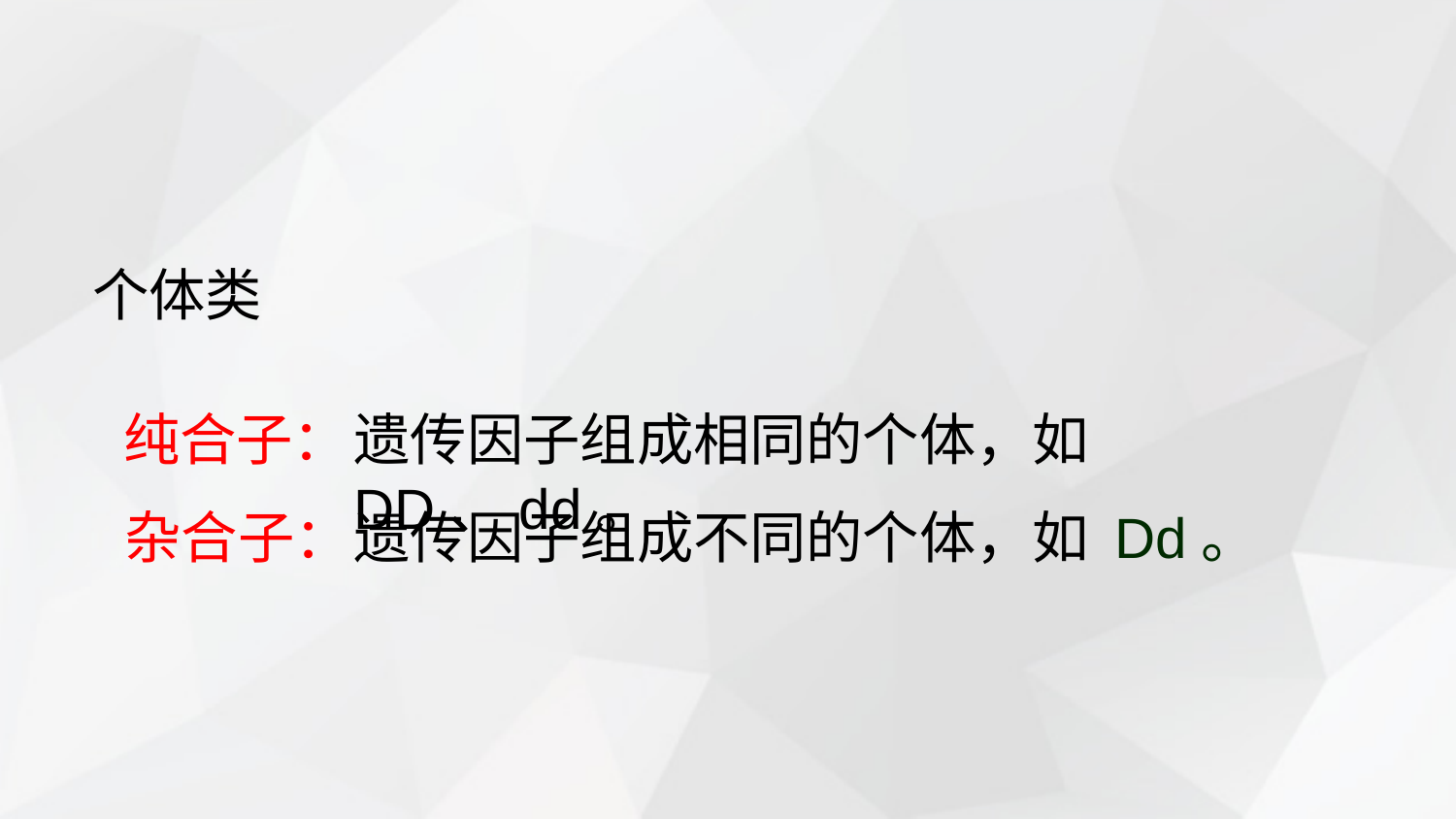

个体类
纯合子：
遗传因子组成相同的个体，如 DD、dd。

杂合子：
遗传因子组成不同的个体，如 Dd。